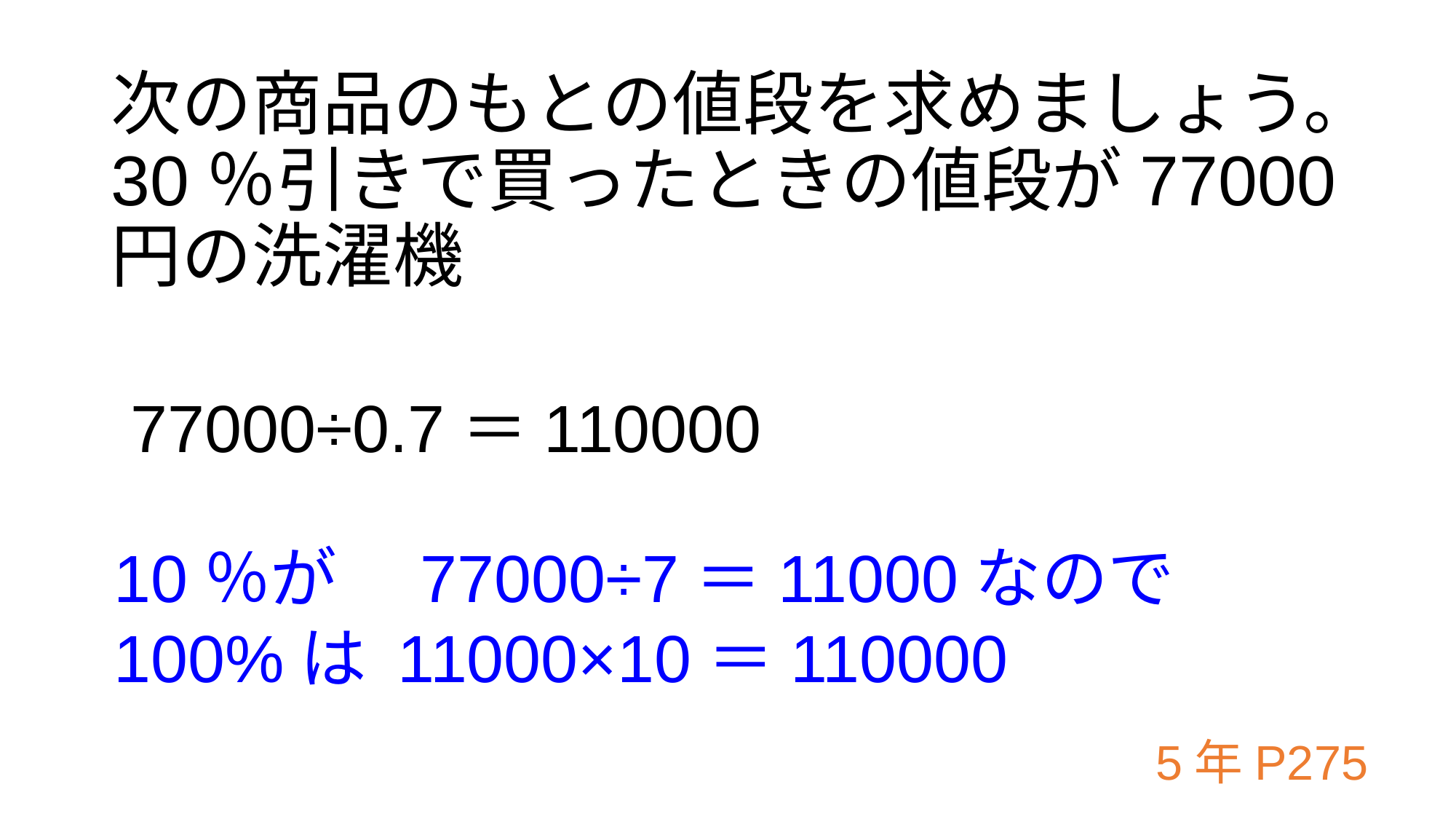

# 次の商品のもとの値段を求めましょう。 30％引きで買ったときの値段が77000円の洗濯機
 77000÷0.7＝110000
10％が　77000÷7＝11000なので
100%は 11000×10＝110000
5年P275